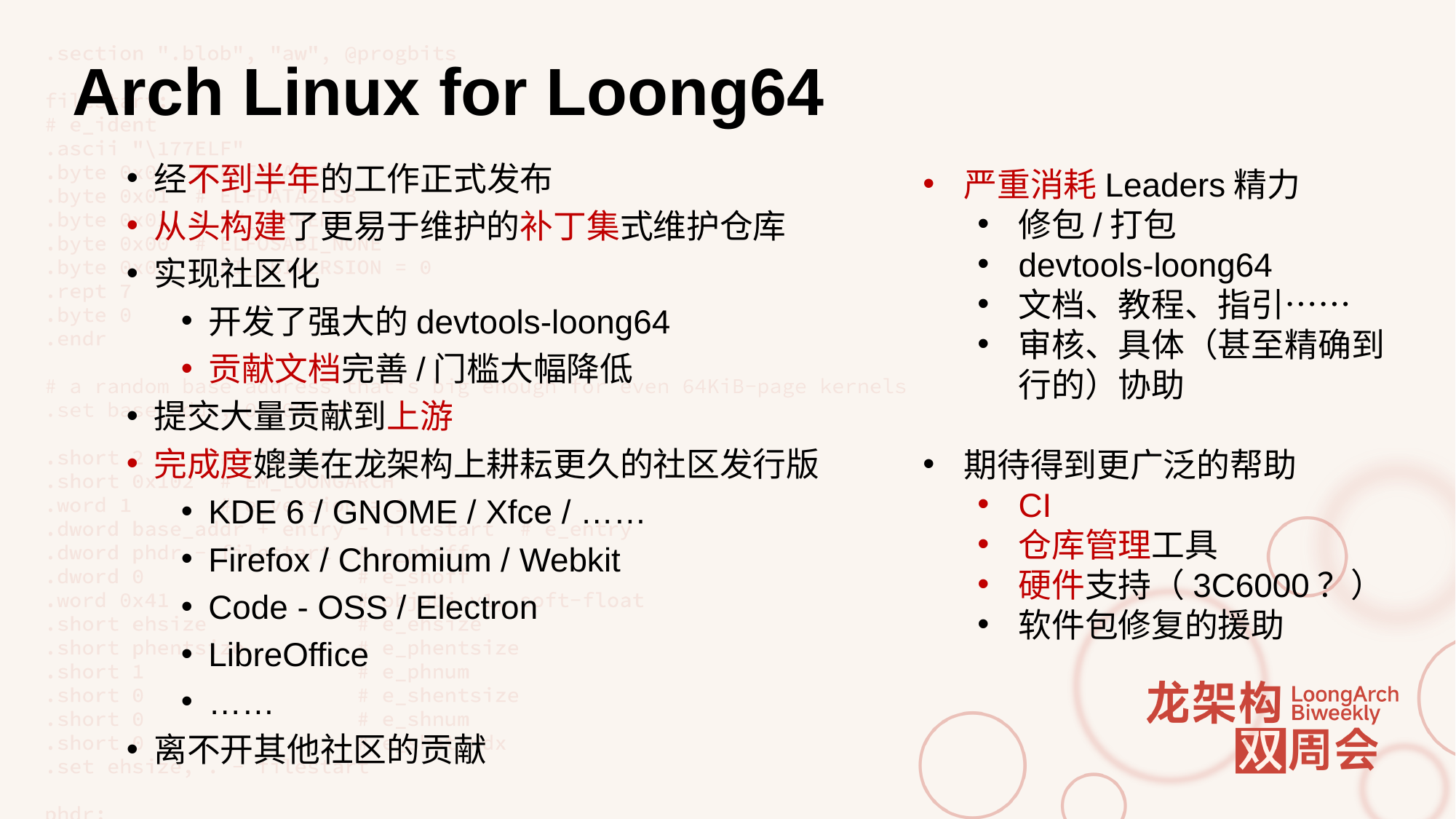

# Arch Linux for Loong64
经不到半年的工作正式发布
从头构建了更易于维护的补丁集式维护仓库
实现社区化
开发了强大的devtools-loong64
贡献文档完善/门槛大幅降低
提交大量贡献到上游
完成度媲美在龙架构上耕耘更久的社区发行版
KDE 6 / GNOME / Xfce / ……
Firefox / Chromium / Webkit
Code - OSS / Electron
LibreOffice
……
离不开其他社区的贡献

严重消耗Leaders精力
修包/打包
devtools-loong64
文档、教程、指引……
审核、具体（甚至精确到行的）协助

期待得到更广泛的帮助
CI
仓库管理工具
硬件支持（3C6000？）
软件包修复的援助